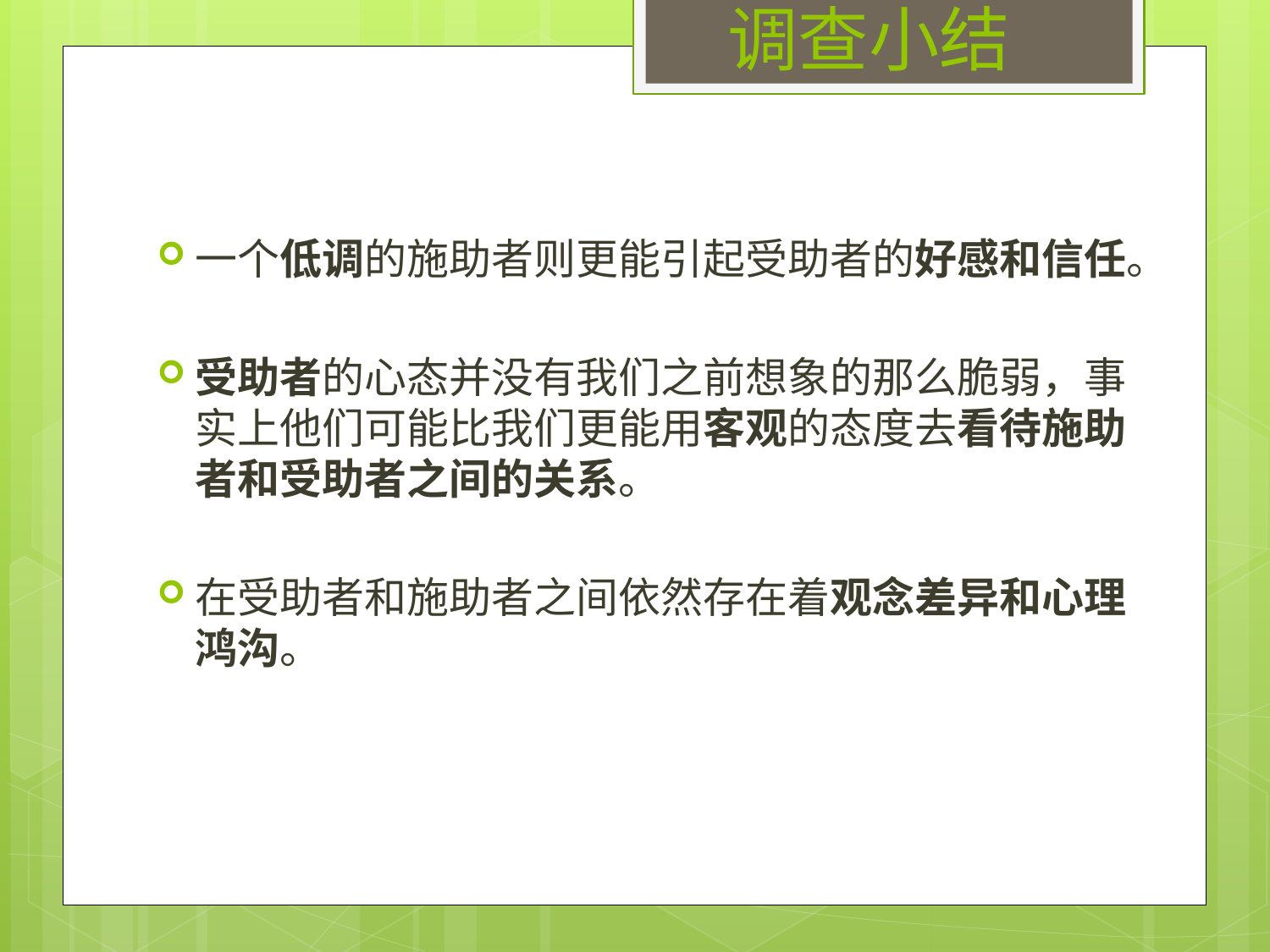

# 调查小结
一个低调的施助者则更能引起受助者的好感和信任。

受助者的心态并没有我们之前想象的那么脆弱，事实上他们可能比我们更能用客观的态度去看待施助者和受助者之间的关系。

在受助者和施助者之间依然存在着观念差异和心理鸿沟。